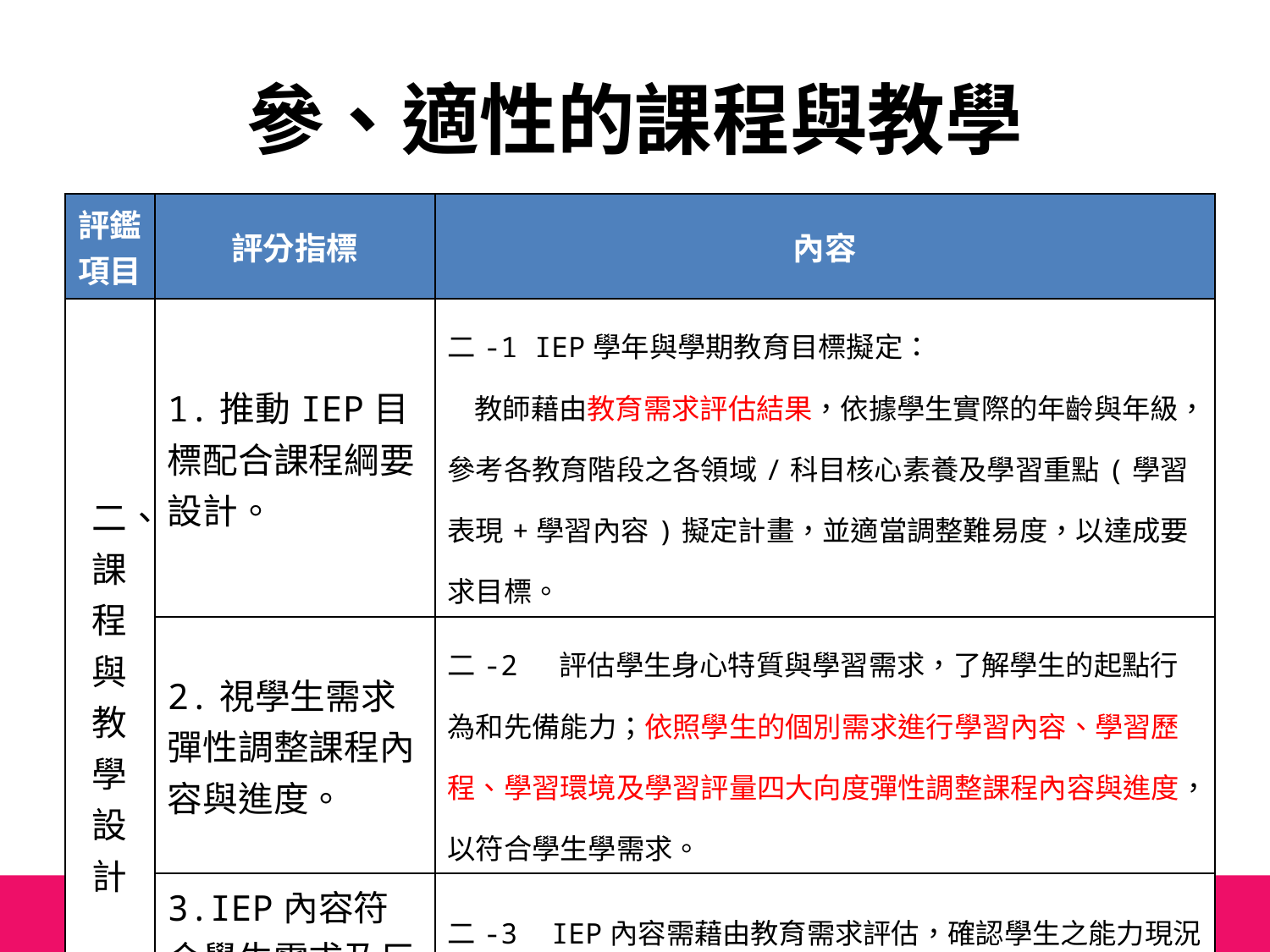

# 參、適性的課程與教學
| 評鑑項目 | 評分指標 | 內容 |
| --- | --- | --- |
| 二、課程與教學設計 | 1.推動IEP目標配合課程綱要設計。 | 二-1 IEP學年與學期教育目標擬定： 教師藉由教育需求評估結果，依據學生實際的年齡與年級，參考各教育階段之各領域/科目核心素養及學習重點(學習表現+學習內容)擬定計畫，並適當調整難易度，以達成要求目標。 |
|  | 2.視學生需求彈性調整課程內容與進度。 | 二-2 評估學生身心特質與學習需求，了解學生的起點行為和先備能力；依照學生的個別需求進行學習內容、學習歷程、學習環境及學習評量四大向度彈性調整課程內容與進度，以符合學生學需求。 |
|  | 3.IEP內容符合學生需求及反映個別化教學之原則。 | 二-3 IEP內容需藉由教育需求評估，確認學生之能力現況及優弱勢能力，以了解學生之特殊需求，進而決定其所需之特殊教育與相關服務內涵及反映個別化教學之原則。 |